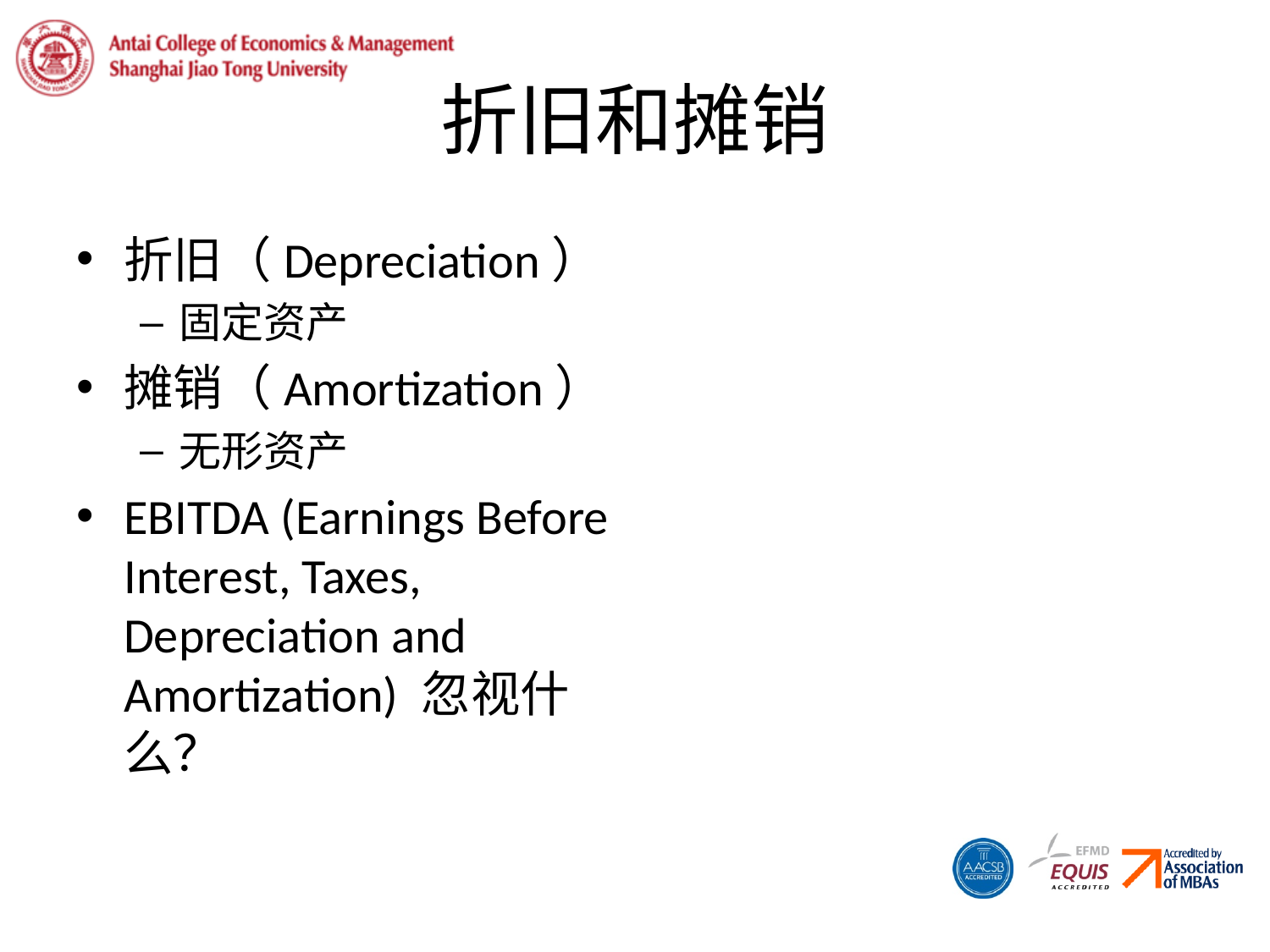

# 折旧和摊销
折旧（Depreciation）
固定资产
摊销（Amortization）
无形资产
EBITDA (Earnings Before Interest, Taxes, Depreciation and Amortization) 忽视什么？